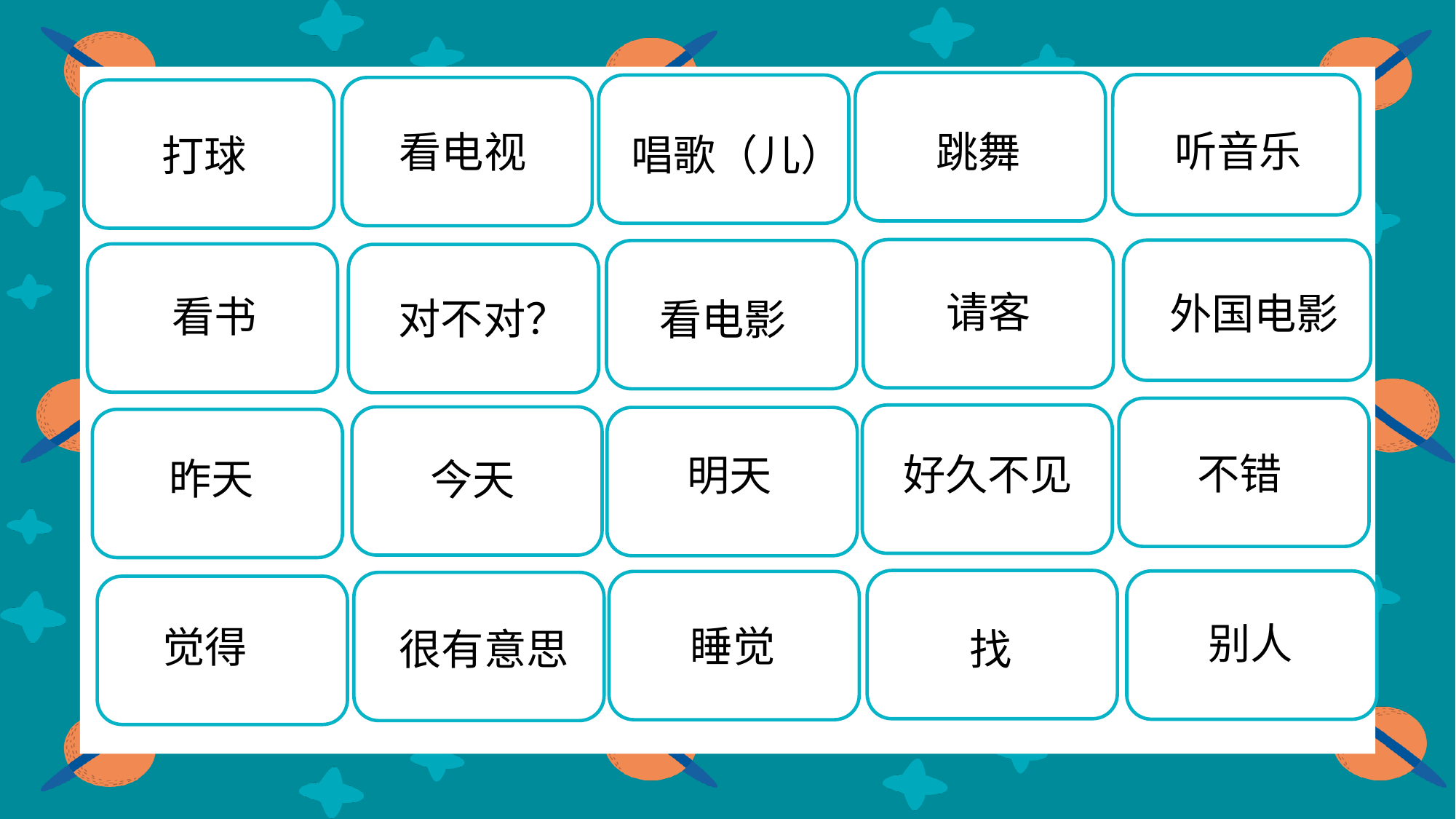

da
da
听音乐
看电视
跳舞
唱歌（儿）
打球

da
da
请客
外国电影
看书
对不对？
看电影

da

a
不错
好久不见
明天
昨天
今天
da

da
da
a
别人
睡觉
觉得
找
很有意思